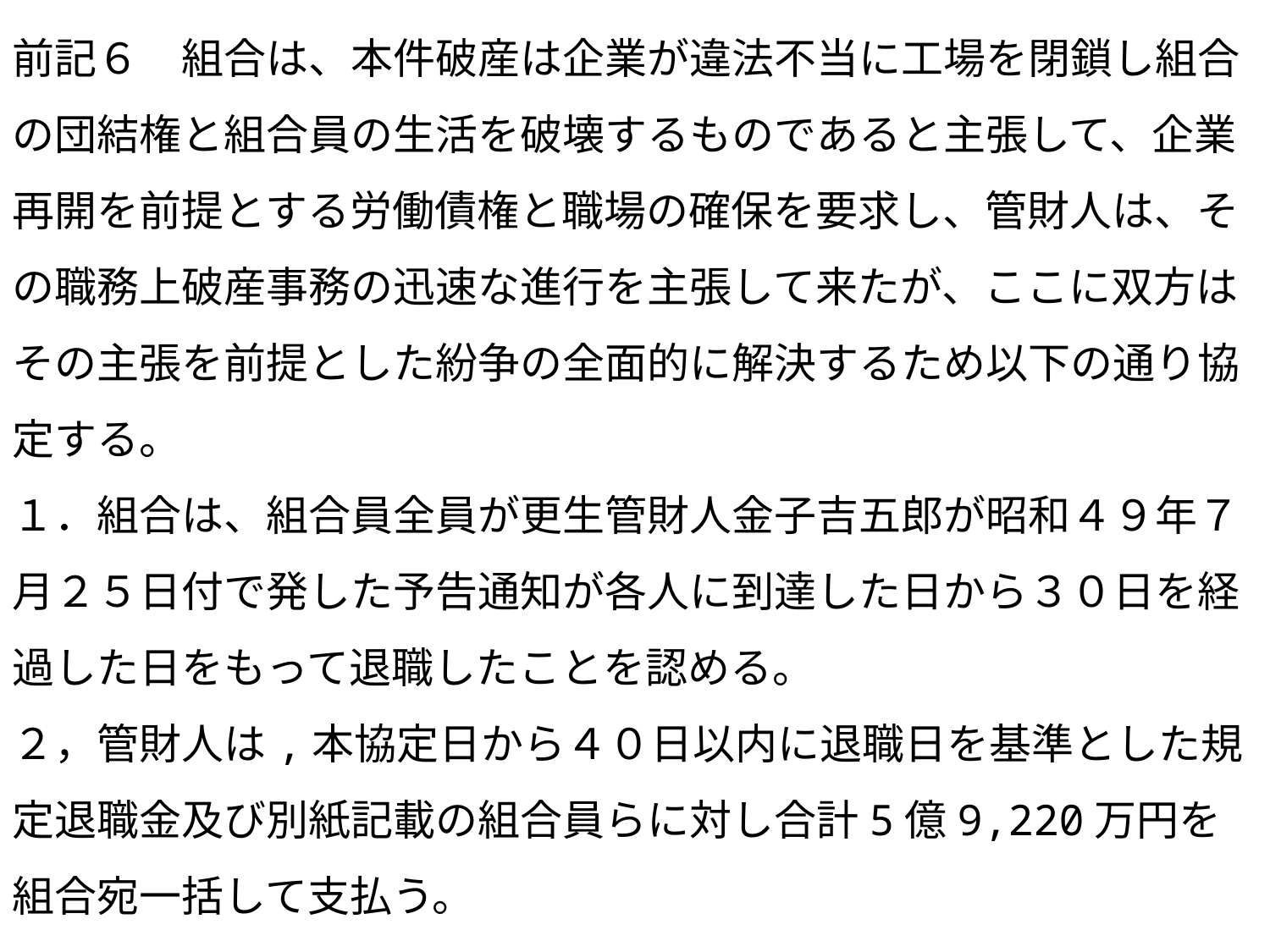

前記６　組合は、本件破産は企業が違法不当に工場を閉鎖し組合の団結権と組合員の生活を破壊するものであると主張して、企業再開を前提とする労働債権と職場の確保を要求し、管財人は、その職務上破産事務の迅速な進行を主張して来たが、ここに双方はその主張を前提とした紛争の全面的に解決するため以下の通り協定する。
１．組合は、組合員全員が更生管財人金子吉五郎が昭和４９年７月２５日付で発した予告通知が各人に到達した日から３０日を経過した日をもって退職したことを認める。
２，管財人は,本協定日から４０日以内に退職日を基準とした規定退職金及び別紙記載の組合員らに対し合計5億9,220万円を組合宛一括して支払う。